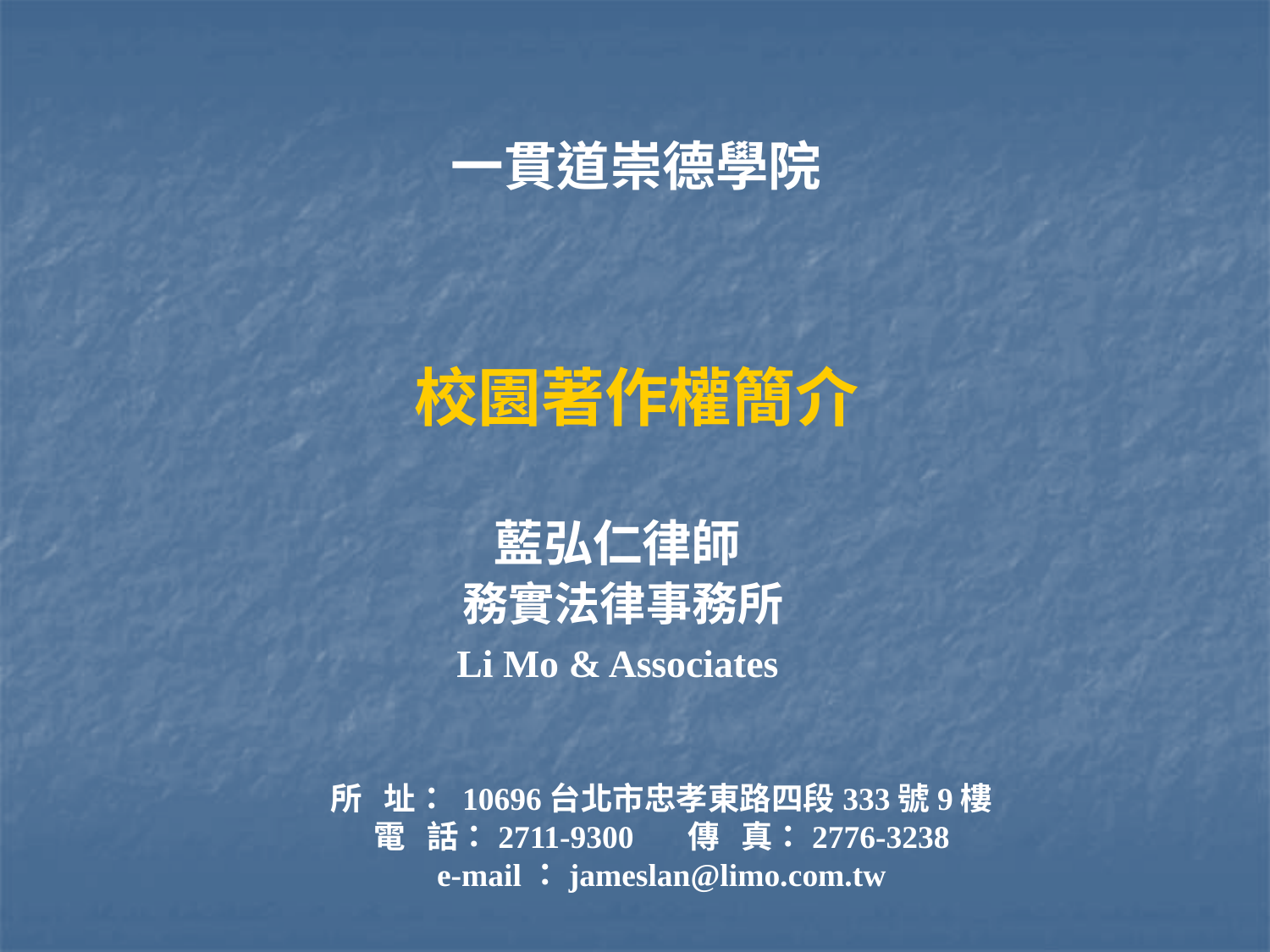

# 一貫道崇德學院 校園著作權簡介
藍弘仁律師
 務實法律事務所
Li Mo & Associates

所   址： 10696台北市忠孝東路四段333號9樓
電   話：2711-9300　  傳   真：2776-3238
e-mail：jameslan@limo.com.tw